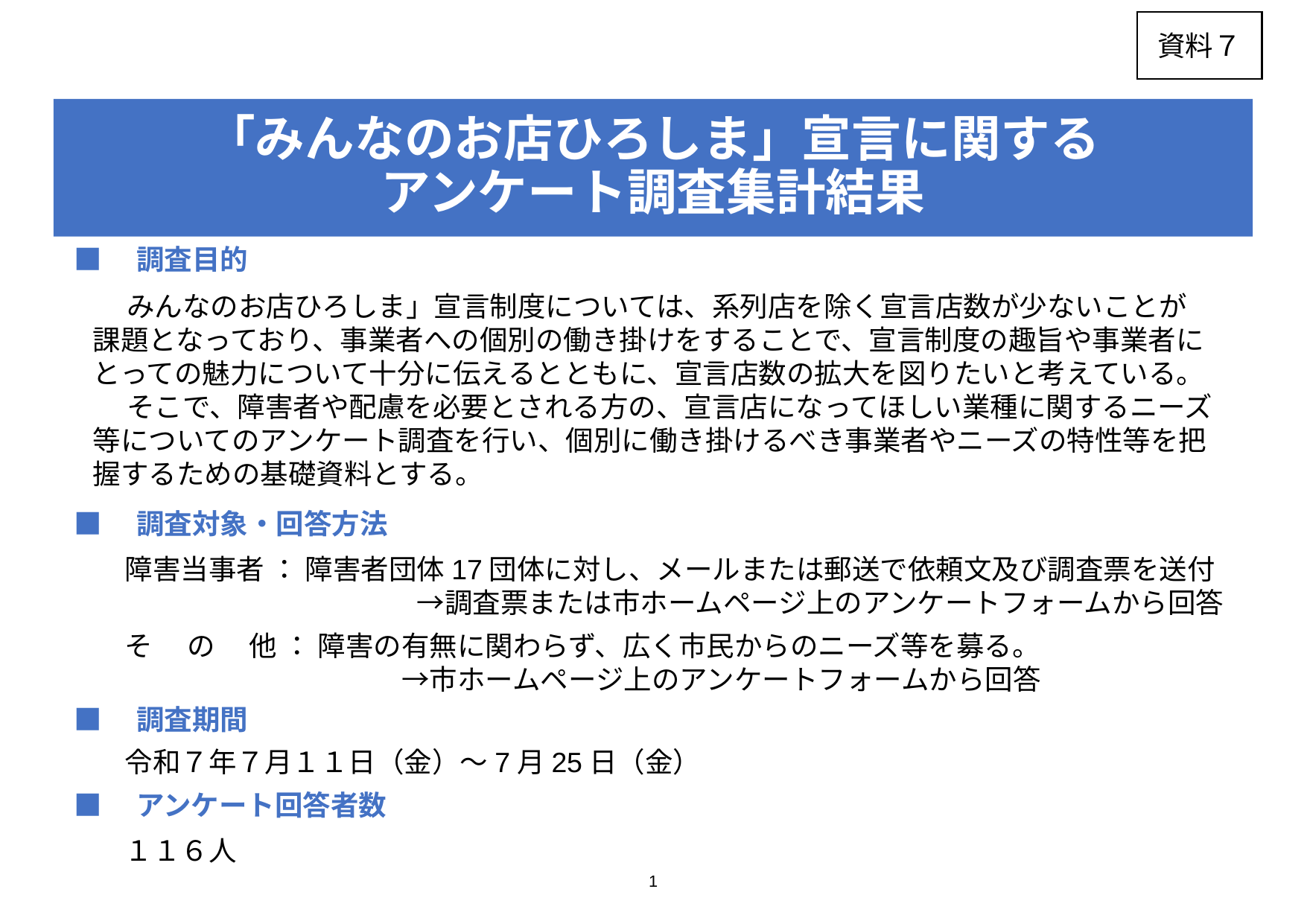

資料７
# 「みんなのお店ひろしま」宣言に関する アンケート調査集計結果
■　調査目的
　 みんなのお店ひろしま」宣言制度については、系列店を除く宣言店数が少ないことが課題となっており、事業者への個別の働き掛けをすることで、宣言制度の趣旨や事業者にとっての魅力について十分に伝えるとともに、宣言店数の拡大を図りたいと考えている。
　 そこで、障害者や配慮を必要とされる方の、宣言店になってほしい業種に関するニーズ等についてのアンケート調査を行い、個別に働き掛けるべき事業者やニーズの特性等を把握するための基礎資料とする。
■　調査対象・回答方法
障害当事者 ： 障害者団体17団体に対し、メールまたは郵送で依頼文及び調査票を送付
　　　　　　　　  　　→調査票または市ホームページ上のアンケートフォームから回答
そ 　の　 他 ： 障害の有無に関わらず、広く市民からのニーズ等を募る。
　　　　　　　    　　→市ホームページ上のアンケートフォームから回答
■　調査期間
令和７年７月１１日（金）～7月25日（金）
■　アンケート回答者数
１１６人
1